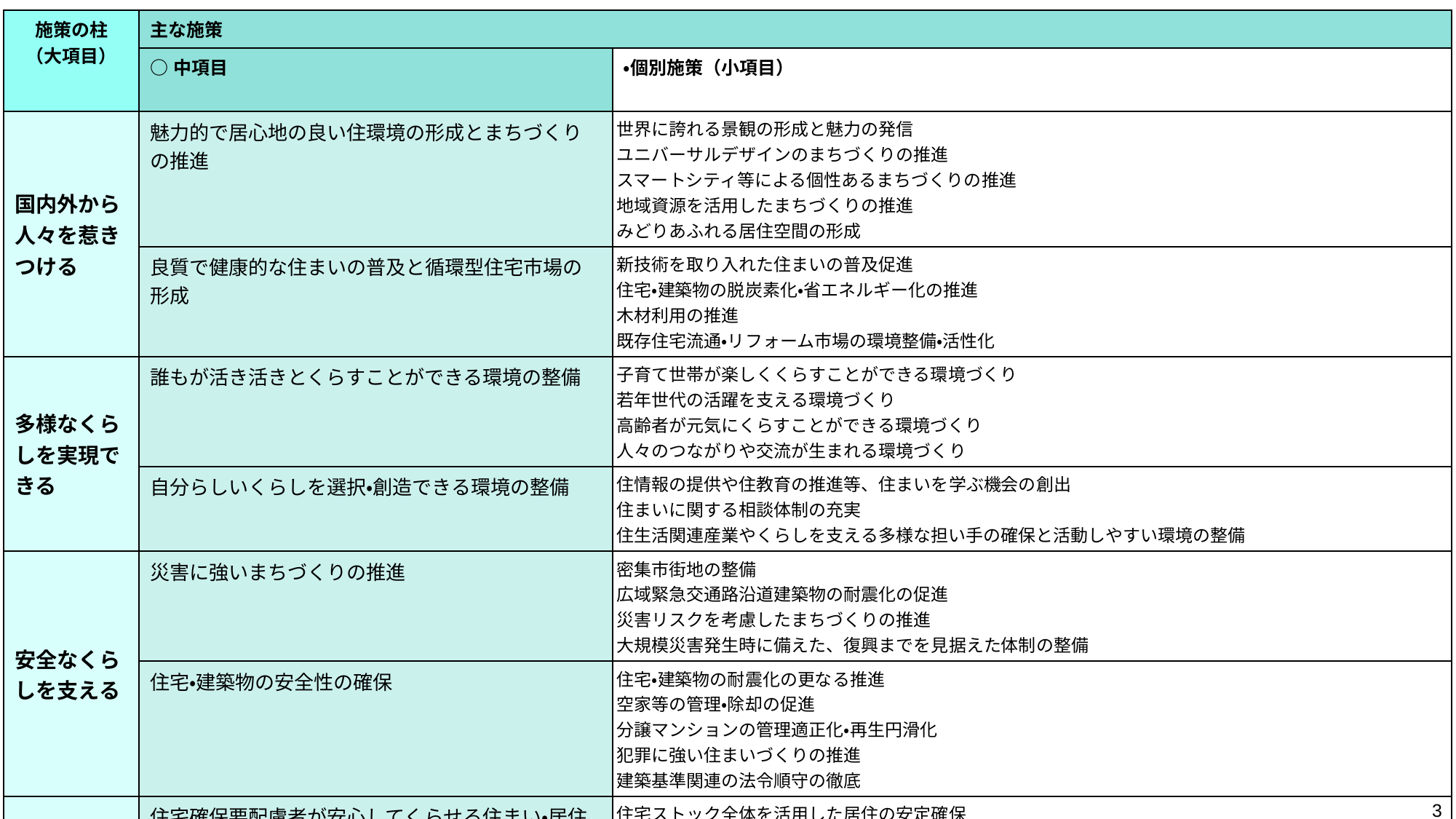

| 施策の柱 （大項目） | 主な施策 |  |
| --- | --- | --- |
| 施策の柱 | ○中項目 | ・個別施策（小項目） |
| 国内外から人々を惹きつける | 魅力的で居心地の良い住環境の形成とまちづくりの推進 | 世界に誇れる景観の形成と魅力の発信 ユニバーサルデザインのまちづくりの推進 スマートシティ等による個性あるまちづくりの推進 地域資源を活用したまちづくりの推進 みどりあふれる居住空間の形成 |
| 持続可能で人を惹きつける | 良質で健康的な住まいの普及と循環型住宅市場の形成 | 新技術を取り入れた住まいの普及促進 住宅・建築物の脱炭素化・省エネルギー化の推進 木材利用の推進 既存住宅流通・リフォーム市場の環境整備・活性化 |
| 多様なくらしを実現できる | 誰もが活き活きとくらすことができる環境の整備 | 子育て世帯が楽しくくらすことができる環境づくり 若年世代の活躍を支える環境づくり 高齢者が元気にくらすことができる環境づくり 人々のつながりや交流が生まれる環境づくり |
|  | 自分らしいくらしを選択・創造できる環境の整備 | 住情報の提供や住教育の推進等、住まいを学ぶ機会の創出 住まいに関する相談体制の充実 住生活関連産業やくらしを支える多様な担い手の確保と活動しやすい環境の整備 |
| 安全なくらしを支える | 災害に強いまちづくりの推進 | 密集市街地の整備 広域緊急交通路沿道建築物の耐震化の促進 災害リスクを考慮したまちづくりの推進 大規模災害発生時に備えた、復興までを見据えた体制の整備 |
|  | 住宅・建築物の安全性の確保 | 住宅・建築物の耐震化の更なる推進 空家等の管理・除却の促進 分譲マンションの管理適正化・再生円滑化 犯罪に強い住まいづくりの推進 建築基準関連の法令順守の徹底 |
| 安心してくらすことができる | 住宅確保要配慮者が安心してくらせる住まい・居住支援体制の整備 | 住宅ストック全体を活用した居住の安定確保 民間賃貸住宅における居住安定の確保 公的賃貸住宅の的確な供給とストックの有効活用 |
|  | 住生活関連産業の活性化 | 住生活関連産業の振興に向けた環境整備 法に基づく住生活関連産業への指導等 不動産取引等における差別の解消 建築分野における新技術の普及 |
3